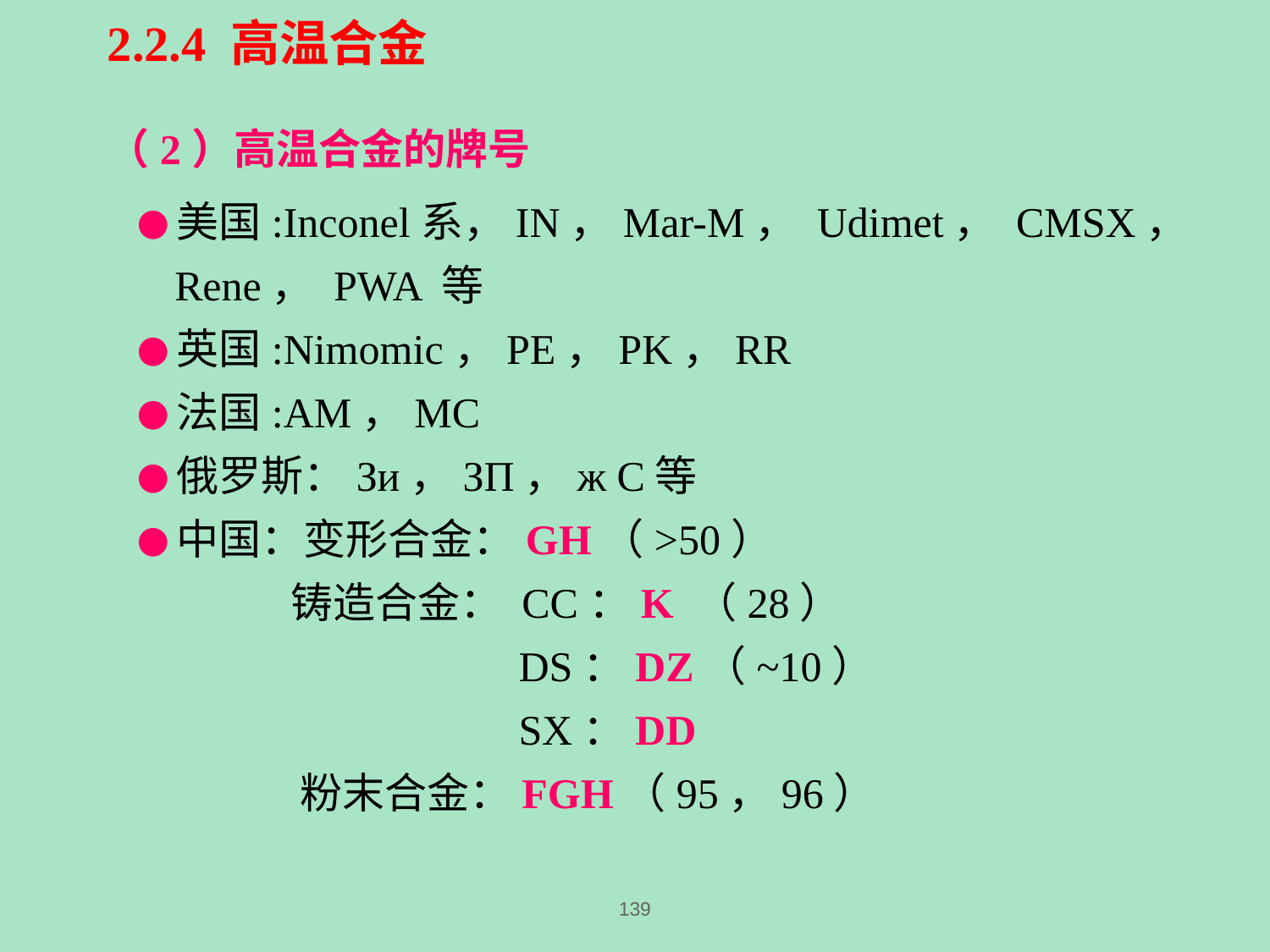

2.2.4 高温合金
（2）高温合金的牌号
●美国:Inconel系，IN，Mar-M， Udimet， CMSX， Rene， PWA 等
●英国:Nimomic，PE，PK，RR
●法国:AM，MC
●俄罗斯：Зи，ЗП，ж C等
●中国：变形合金：GH（>50）
               铸造合金： CC：K （28）
                                    DS：DZ（~10）
                                    SX：DD
                粉末合金：FGH（95，96）
139